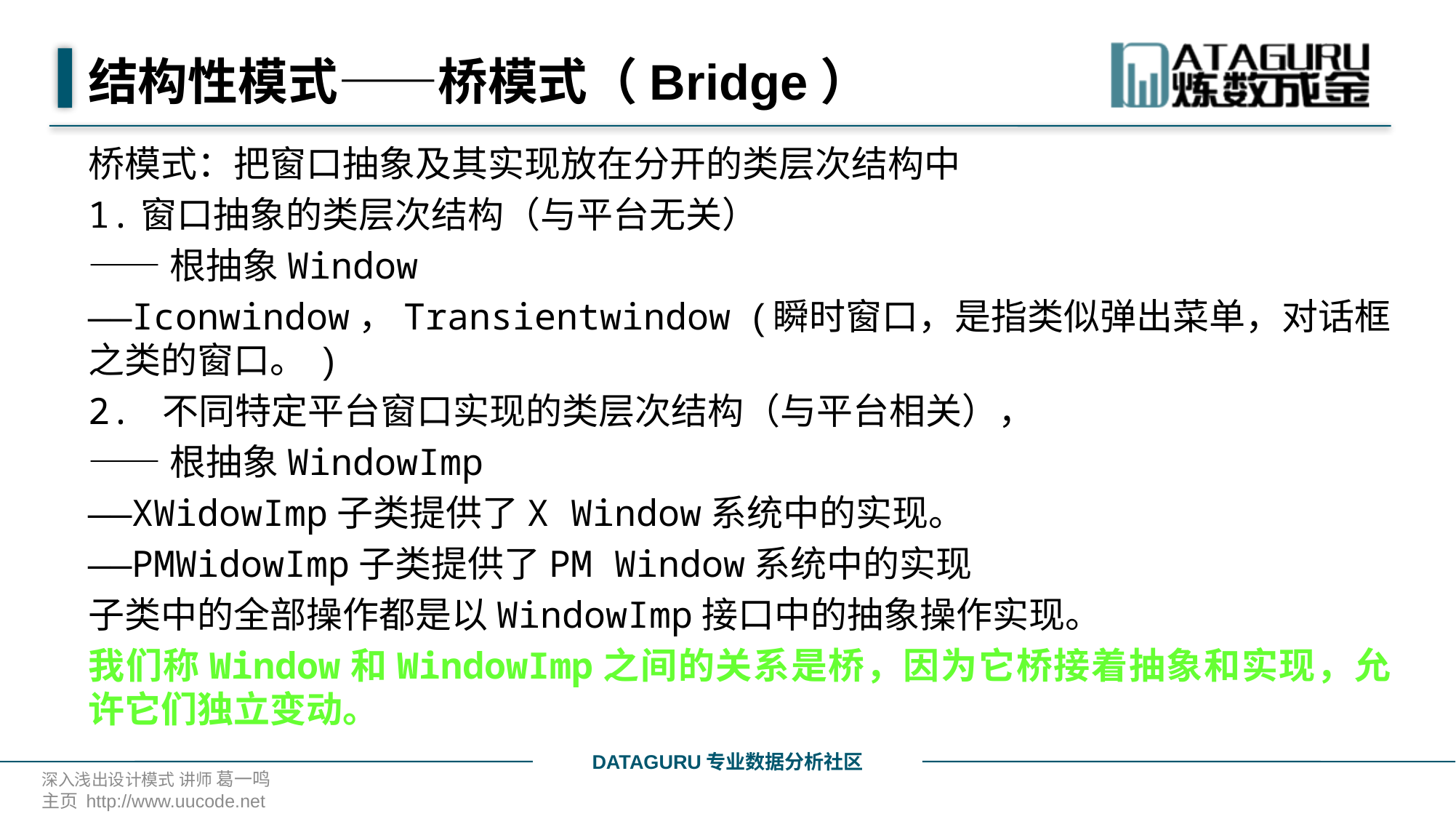

# 结构性模式——桥模式（Bridge）
桥模式：把窗口抽象及其实现放在分开的类层次结构中
1.窗口抽象的类层次结构（与平台无关）
——根抽象Window
——Iconwindow，Transientwindow (瞬时窗口，是指类似弹出菜单，对话框之类的窗口。 )
2. 不同特定平台窗口实现的类层次结构（与平台相关），
——根抽象WindowImp
——XWidowImp子类提供了X Window系统中的实现。
——PMWidowImp子类提供了PM Window系统中的实现
子类中的全部操作都是以WindowImp接口中的抽象操作实现。
我们称Window和WindowImp之间的关系是桥，因为它桥接着抽象和实现，允许它们独立变动。